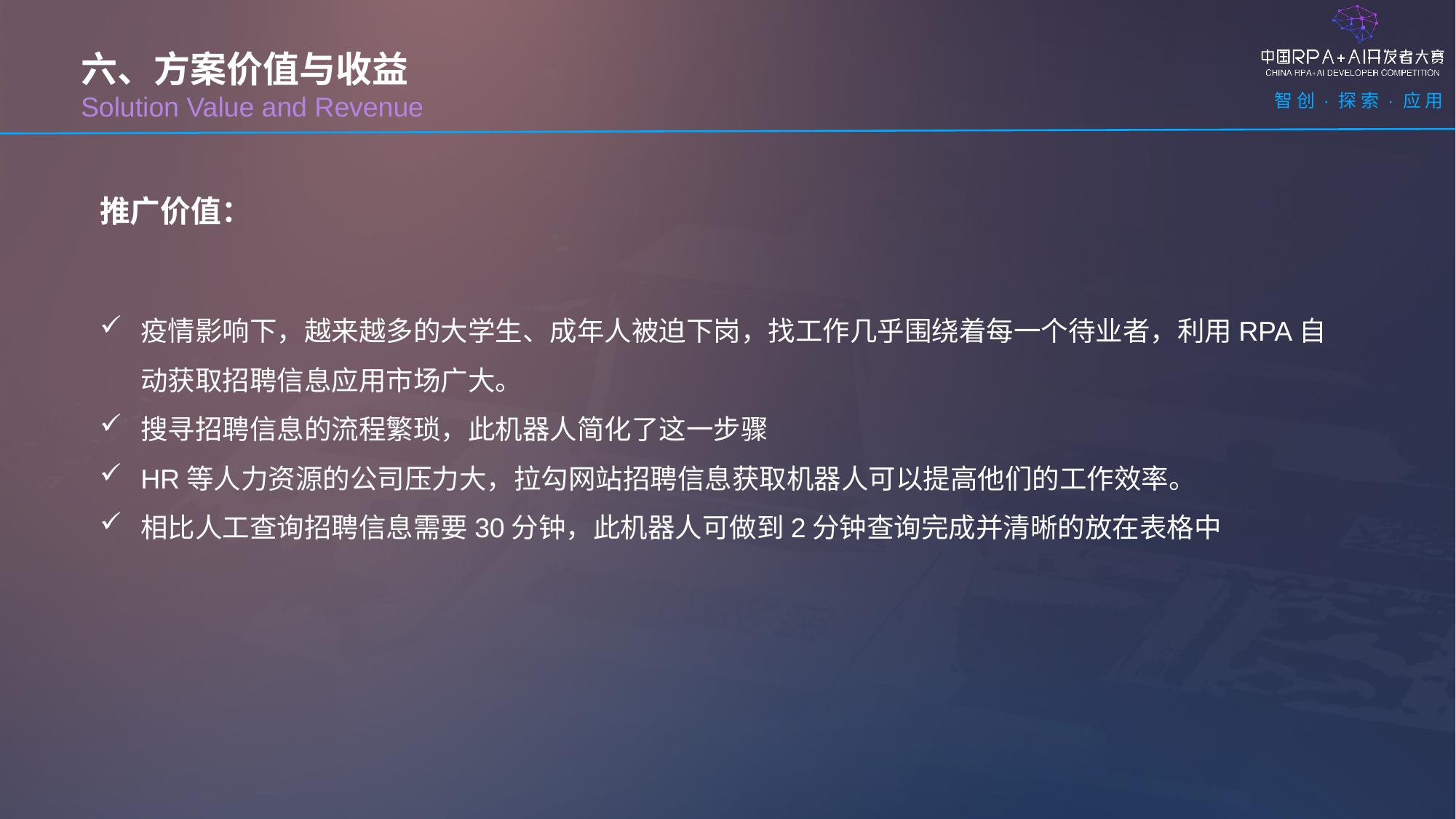

六、方案价值与收益
Solution Value and Revenue
推广价值：
疫情影响下，越来越多的大学生、成年人被迫下岗，找工作几乎围绕着每一个待业者，利用RPA自动获取招聘信息应用市场广大。
搜寻招聘信息的流程繁琐，此机器人简化了这一步骤
HR等人力资源的公司压力大，拉勾网站招聘信息获取机器人可以提高他们的工作效率。
相比人工查询招聘信息需要30分钟，此机器人可做到2分钟查询完成并清晰的放在表格中